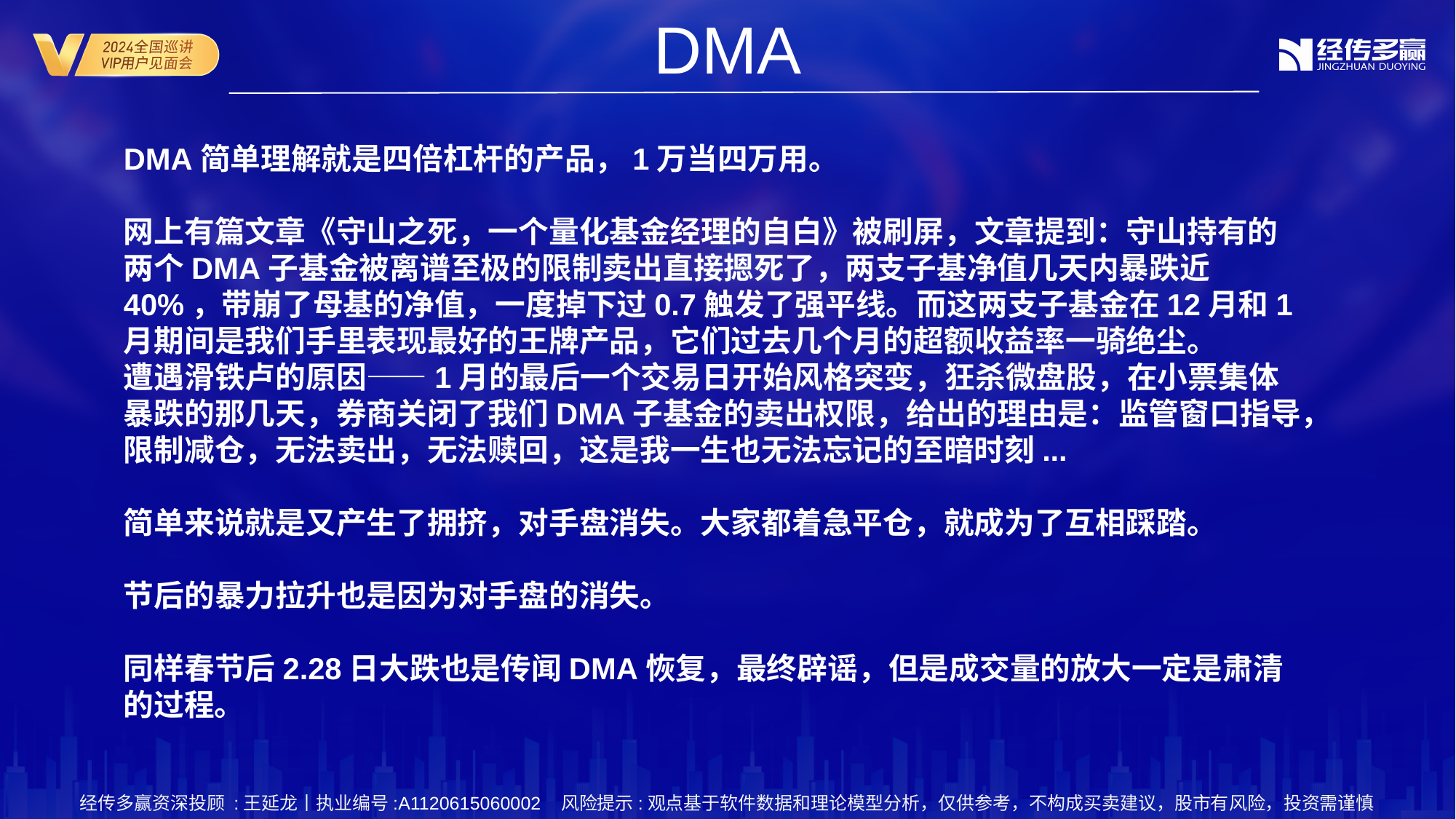

DMA
DMA简单理解就是四倍杠杆的产品，1万当四万用。

网上有篇文章《守山之死，一个量化基金经理的自白》被刷屏，文章提到：守山持有的两个DMA子基金被离谱至极的限制卖出直接摁死了，两支子基净值几天内暴跌近40%，带崩了母基的净值，一度掉下过0.7触发了强平线。而这两支子基金在12月和1月期间是我们手里表现最好的王牌产品，它们过去几个月的超额收益率一骑绝尘。
遭遇滑铁卢的原因——1月的最后一个交易日开始风格突变，狂杀微盘股，在小票集体暴跌的那几天，券商关闭了我们DMA子基金的卖出权限，给出的理由是：监管窗口指导，限制减仓，无法卖出，无法赎回，这是我一生也无法忘记的至暗时刻...

简单来说就是又产生了拥挤，对手盘消失。大家都着急平仓，就成为了互相踩踏。

节后的暴力拉升也是因为对手盘的消失。

同样春节后2.28日大跌也是传闻DMA恢复，最终辟谣，但是成交量的放大一定是肃清的过程。